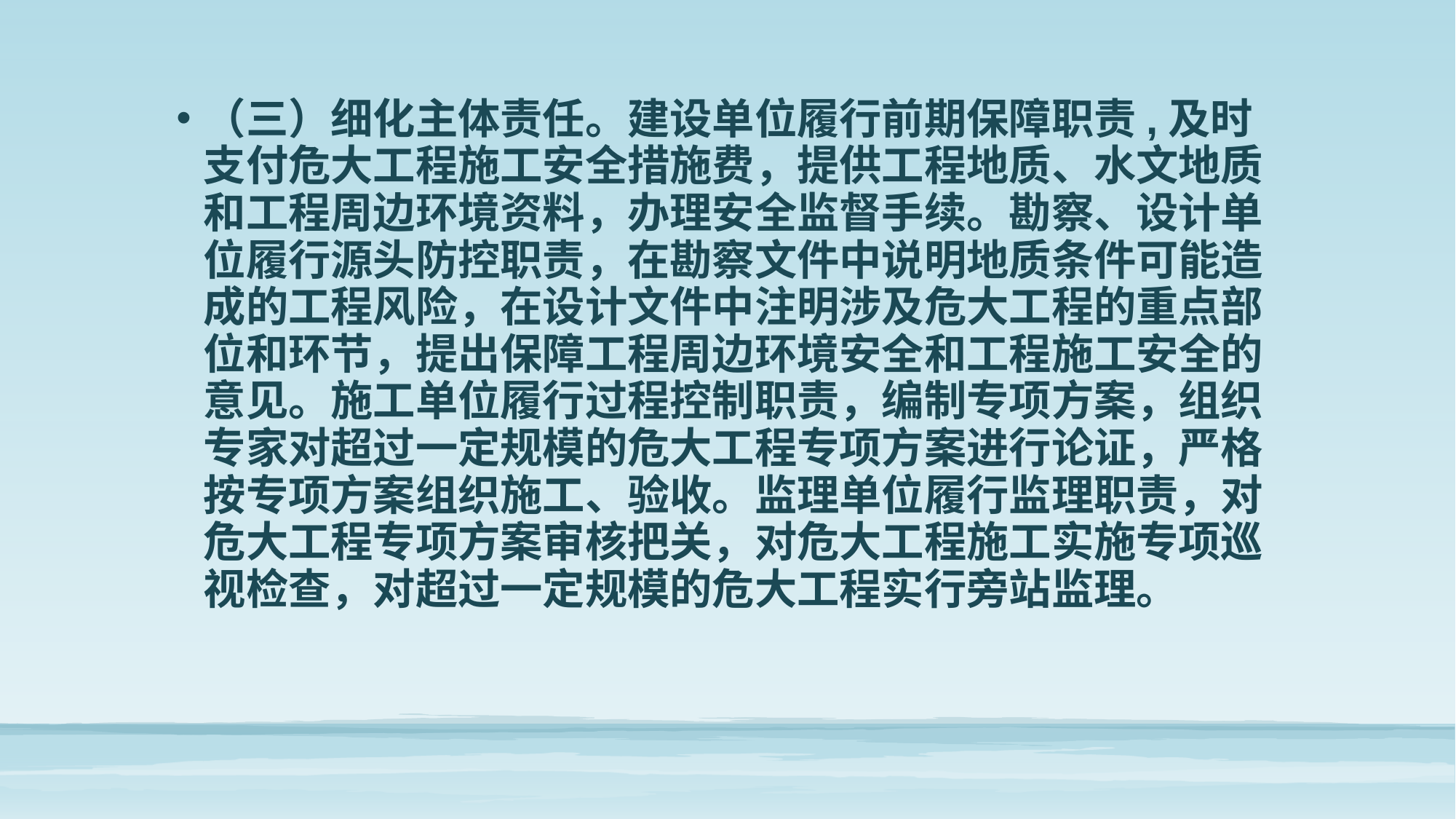

（三）细化主体责任。建设单位履行前期保障职责,及时支付危大工程施工安全措施费，提供工程地质、水文地质和工程周边环境资料，办理安全监督手续。勘察、设计单位履行源头防控职责，在勘察文件中说明地质条件可能造成的工程风险，在设计文件中注明涉及危大工程的重点部位和环节，提出保障工程周边环境安全和工程施工安全的意见。施工单位履行过程控制职责，编制专项方案，组织专家对超过一定规模的危大工程专项方案进行论证，严格按专项方案组织施工、验收。监理单位履行监理职责，对危大工程专项方案审核把关，对危大工程施工实施专项巡视检查，对超过一定规模的危大工程实行旁站监理。